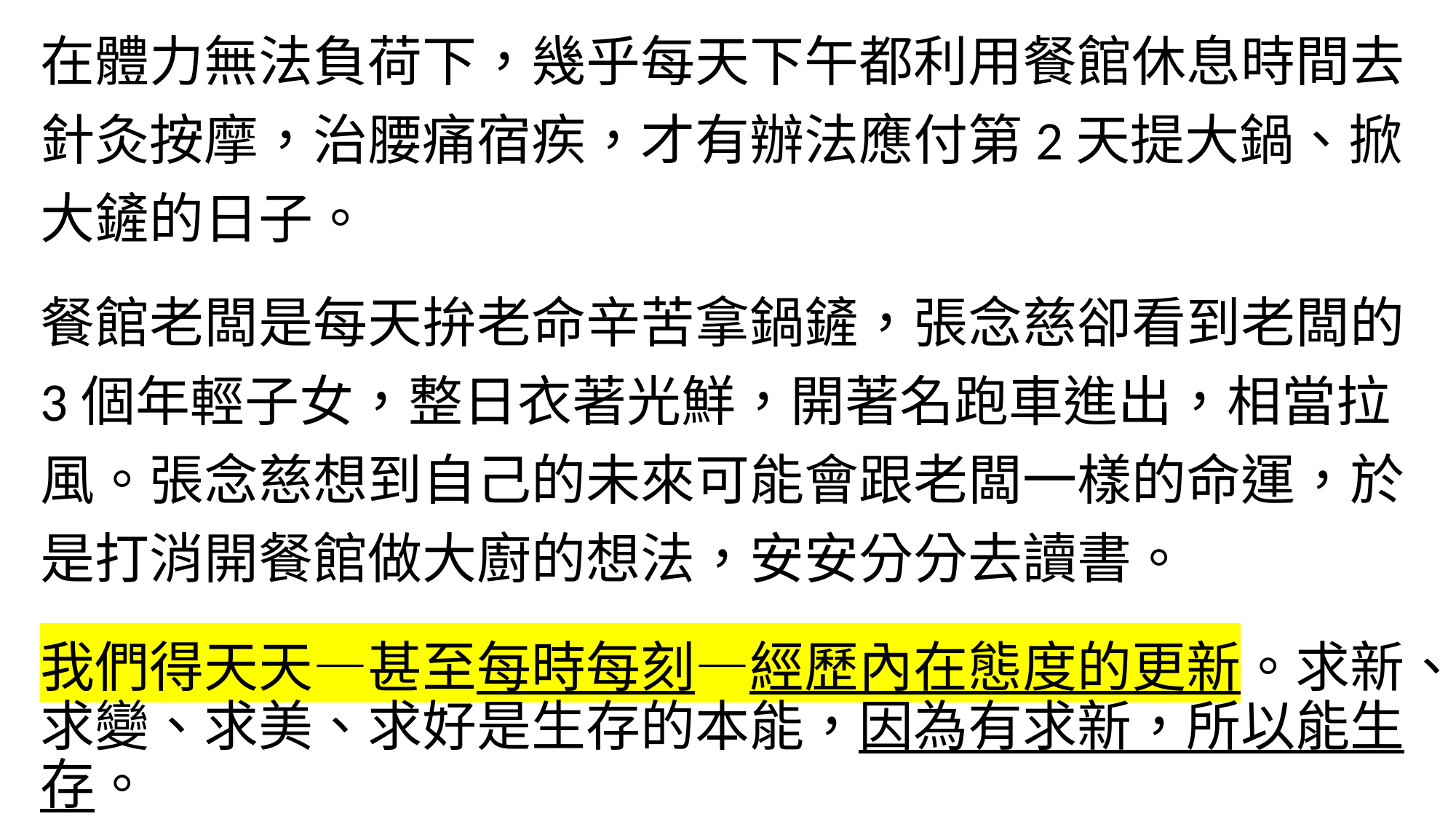

在體力無法負荷下，幾乎每天下午都利用餐館休息時間去針灸按摩，治腰痛宿疾，才有辦法應付第2天提大鍋、掀大鏟的日子。

餐館老闆是每天拚老命辛苦拿鍋鏟，張念慈卻看到老闆的3個年輕子女，整日衣著光鮮，開著名跑車進出，相當拉風。張念慈想到自己的未來可能會跟老闆一樣的命運，於是打消開餐館做大廚的想法，安安分分去讀書。

我們得天天—甚至每時每刻—經歷內在態度的更新。求新、求變、求美、求好是生存的本能，因為有求新，所以能生存。